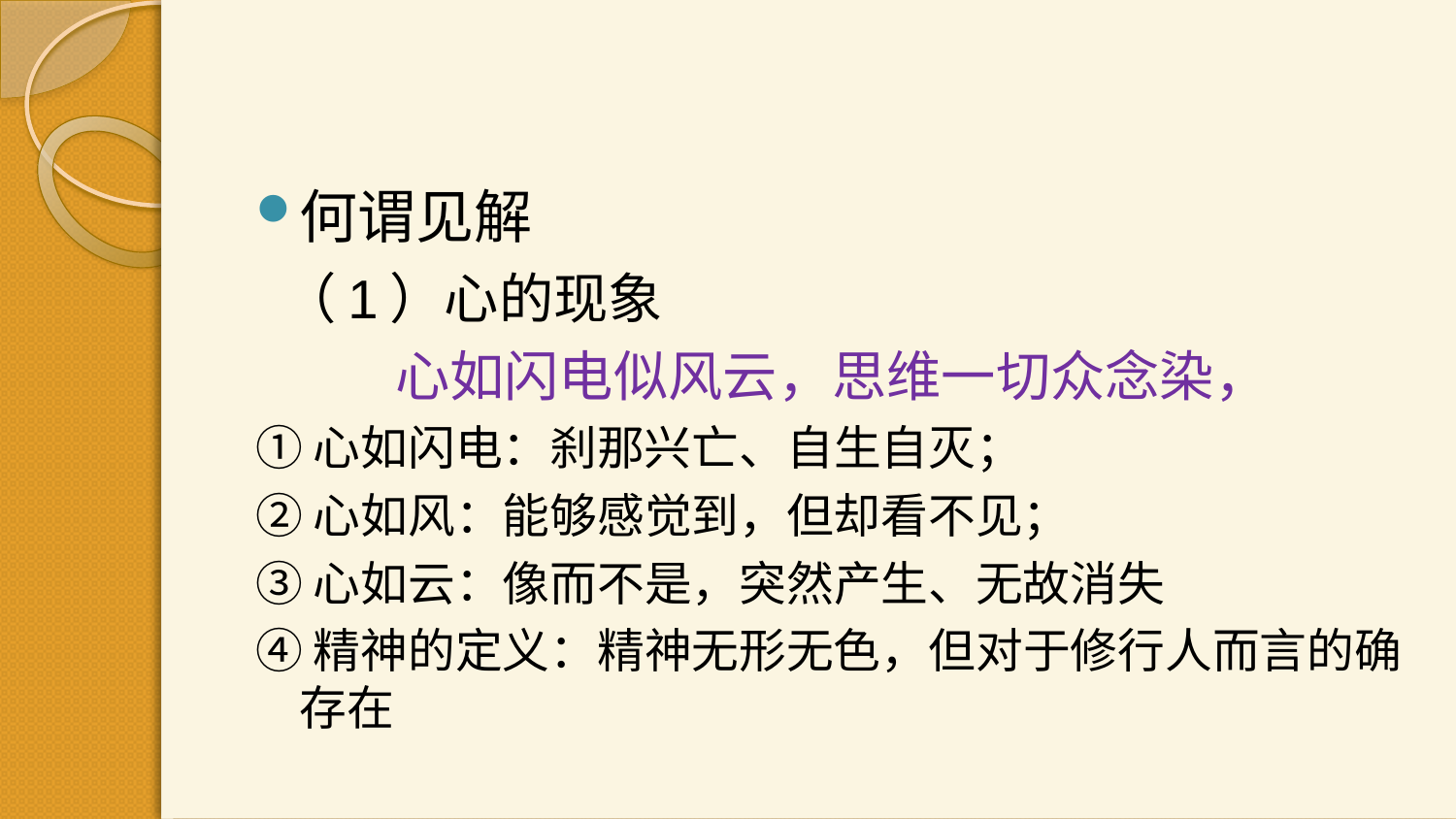

#
何谓见解
 （1）心的现象
心如闪电似风云，思维一切众念染，
①心如闪电：刹那兴亡、自生自灭；
②心如风：能够感觉到，但却看不见；
③心如云：像而不是，突然产生、无故消失
④精神的定义：精神无形无色，但对于修行人而言的确存在